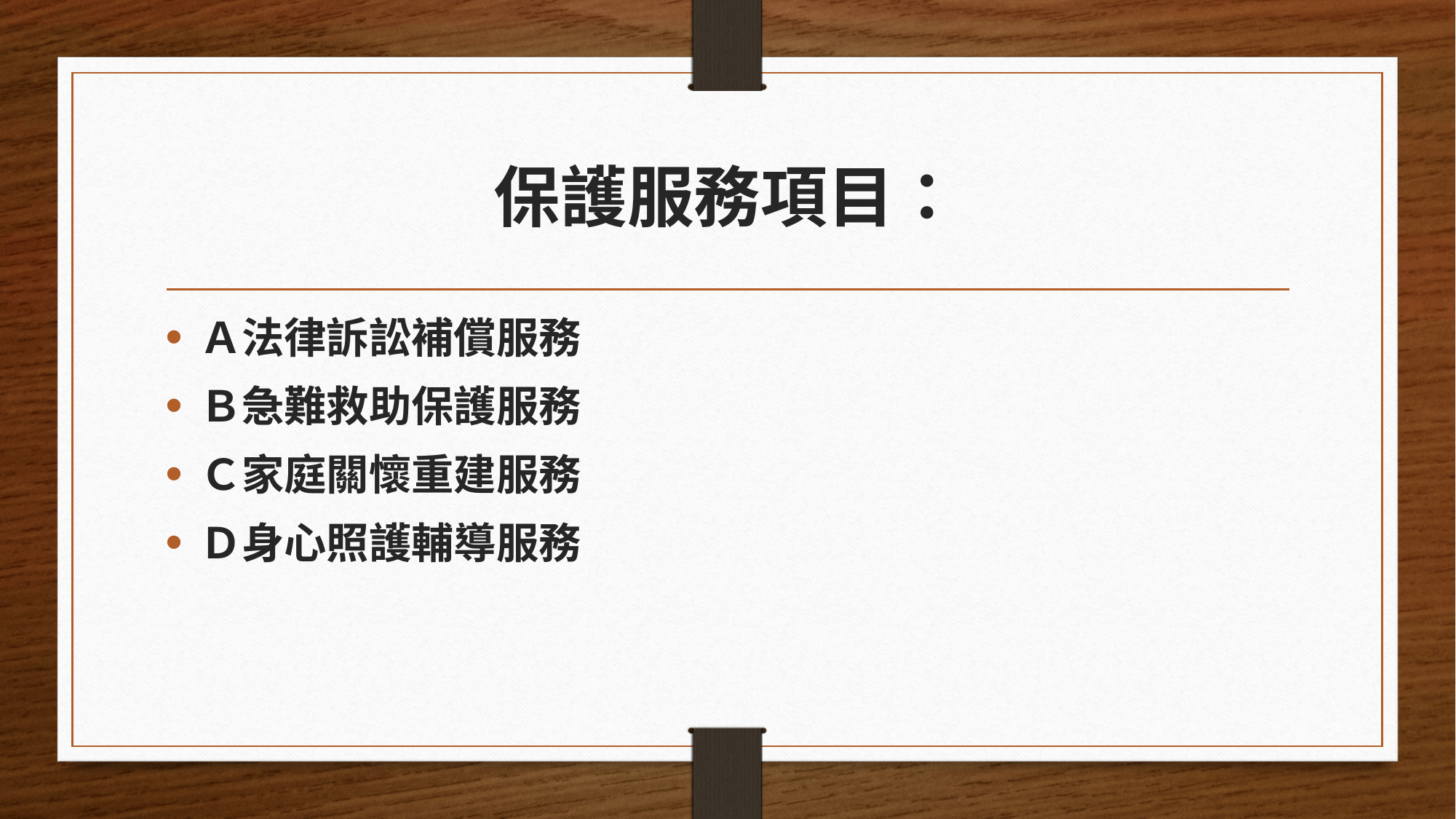

# 保護服務項目：
Ａ法律訴訟補償服務
Ｂ急難救助保護服務
Ｃ家庭關懷重建服務
Ｄ身心照護輔導服務